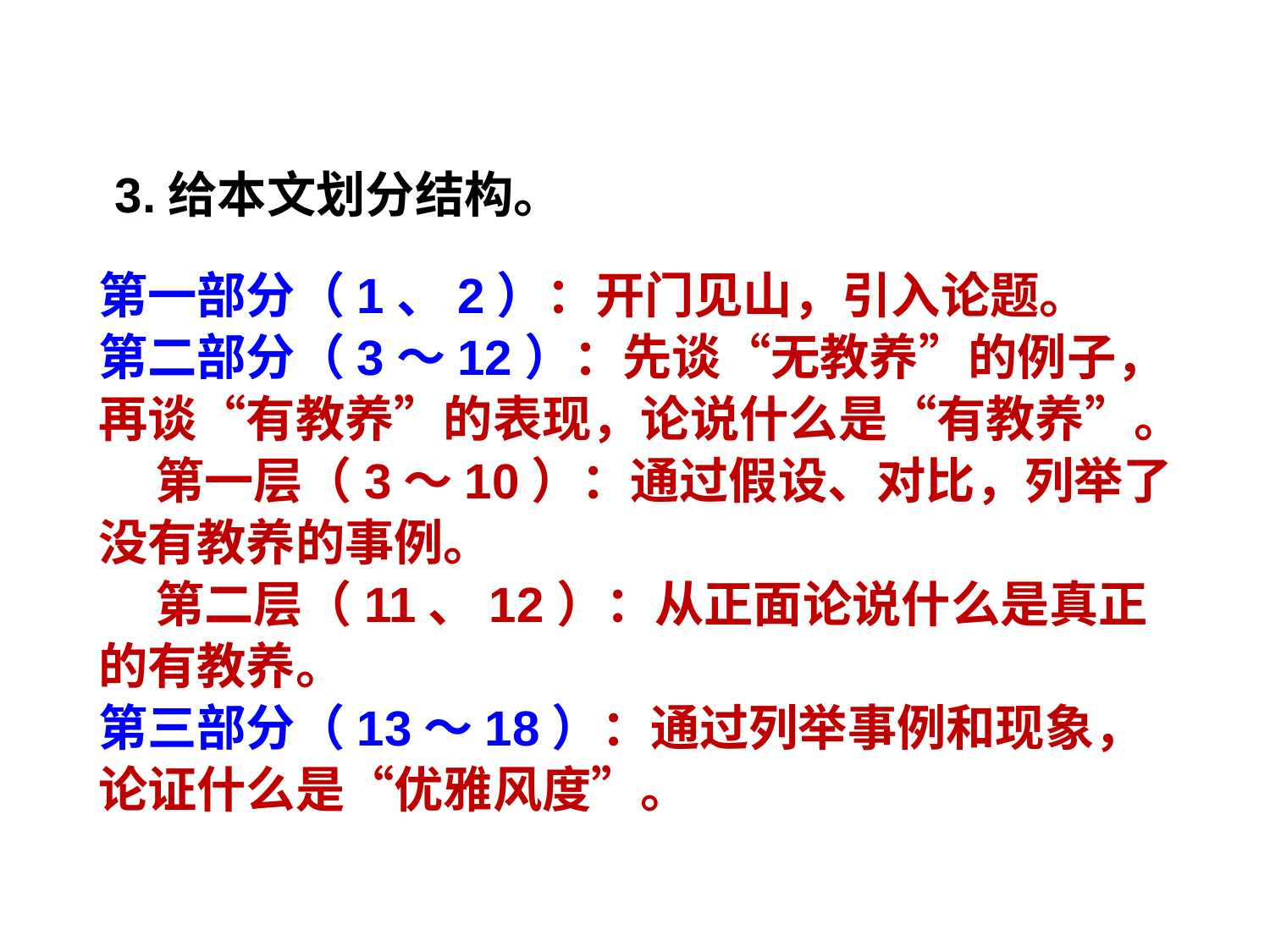

3.给本文划分结构。
第一部分（1、2）：开门见山，引入论题。
第二部分（3～12）：先谈“无教养”的例子，再谈“有教养”的表现，论说什么是“有教养”。
    第一层（3～10）：通过假设、对比，列举了没有教养的事例。
    第二层（11、12）：从正面论说什么是真正的有教养。
第三部分（13～18）：通过列举事例和现象，论证什么是“优雅风度”。